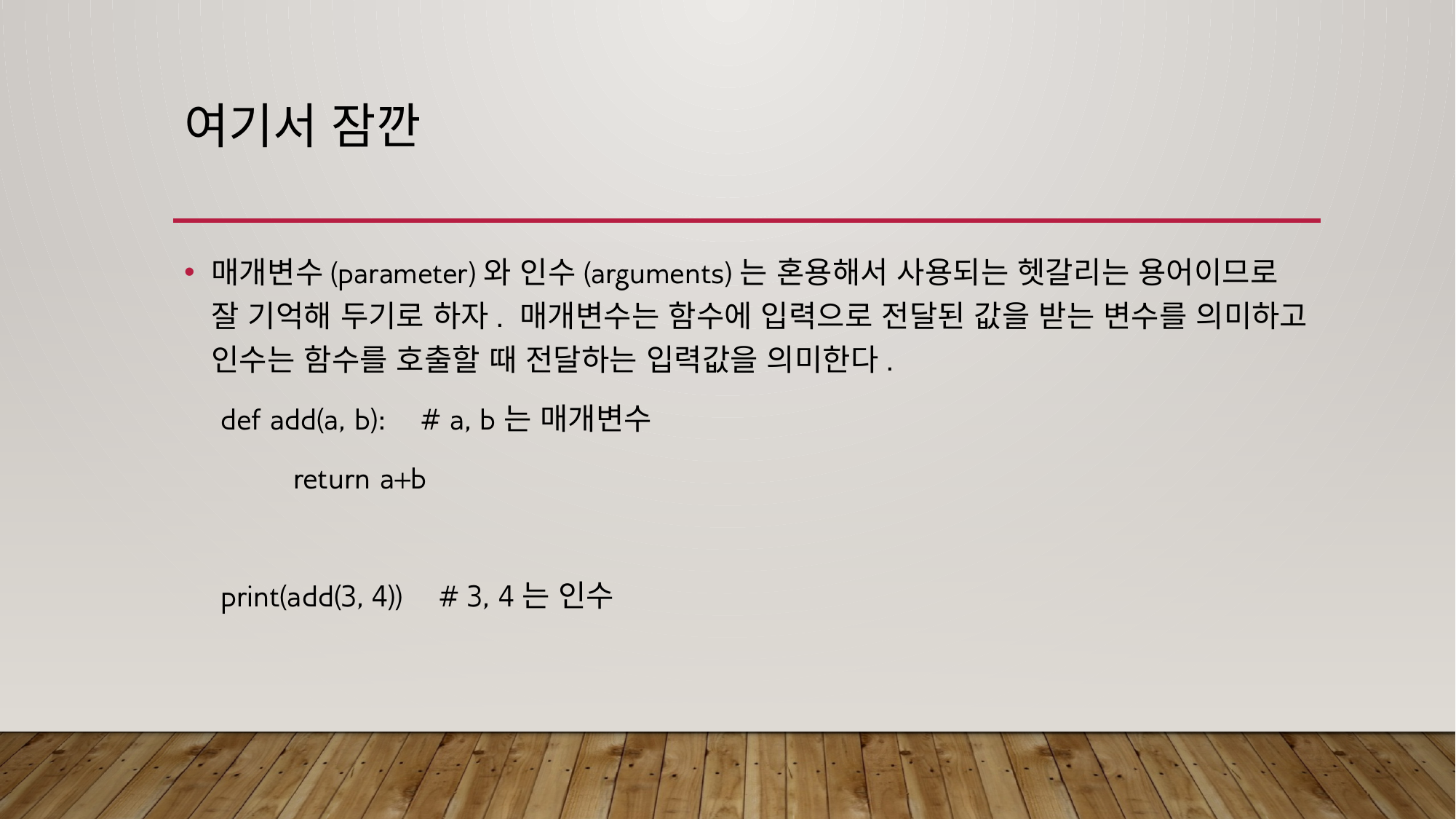

# 여기서 잠깐
매개변수(parameter)와 인수(arguments)는 혼용해서 사용되는 헷갈리는 용어이므로 잘 기억해 두기로 하자. 매개변수는 함수에 입력으로 전달된 값을 받는 변수를 의미하고 인수는 함수를 호출할 때 전달하는 입력값을 의미한다.
    def add(a, b):    # a, b는 매개변수
    	return a+b

    print(add(3, 4))    # 3, 4는 인수